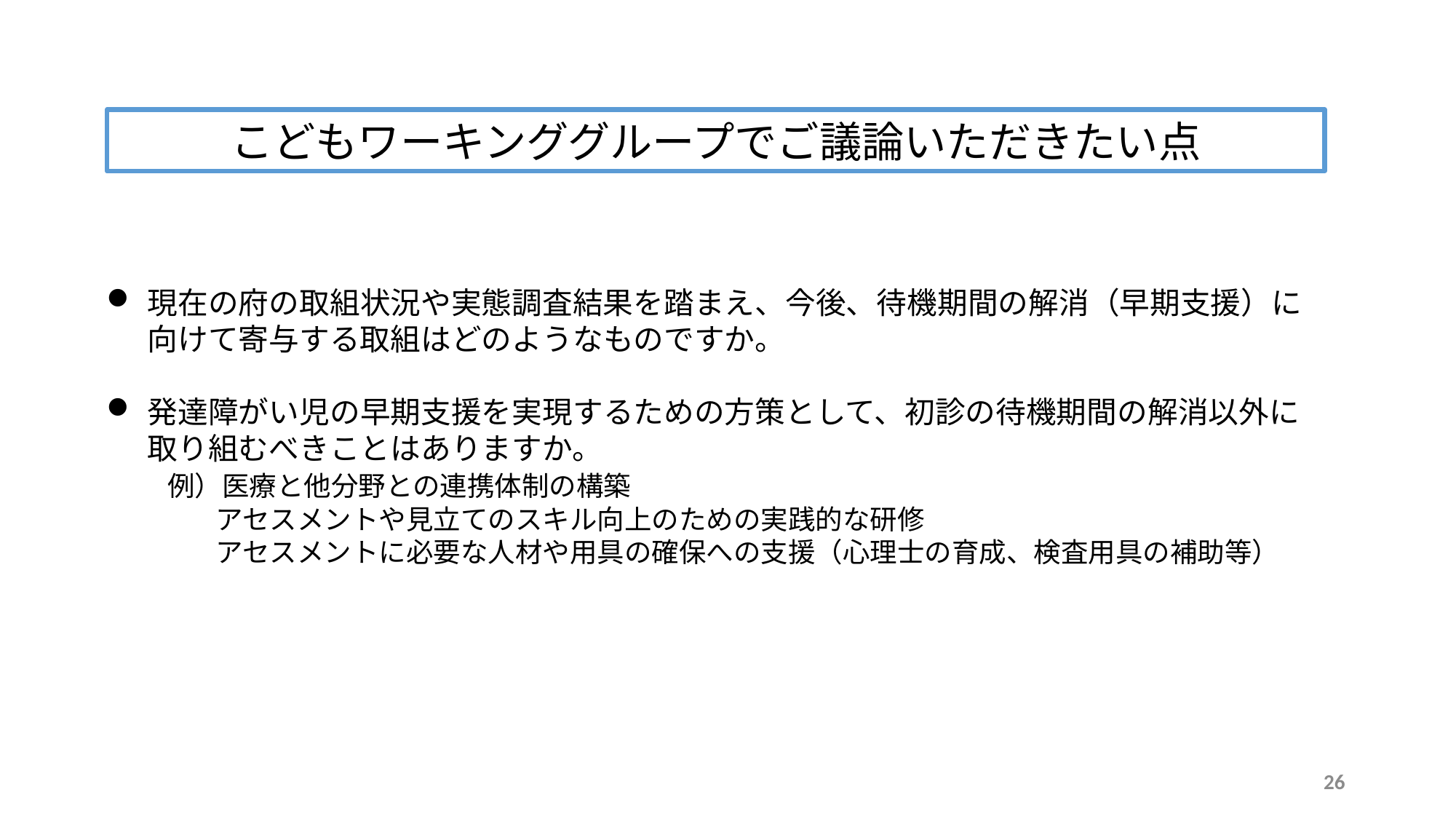

こどもワーキンググループでご議論いただきたい点
現在の府の取組状況や実態調査結果を踏まえ、今後、待機期間の解消（早期支援）に向けて寄与する取組はどのようなものですか。

発達障がい児の早期支援を実現するための方策として、初診の待機期間の解消以外に取り組むべきことはありますか。
　　例）医療と他分野との連携体制の構築
　　　　アセスメントや見立てのスキル向上のための実践的な研修
　　　　アセスメントに必要な人材や用具の確保への支援（心理士の育成、検査用具の補助等）
26